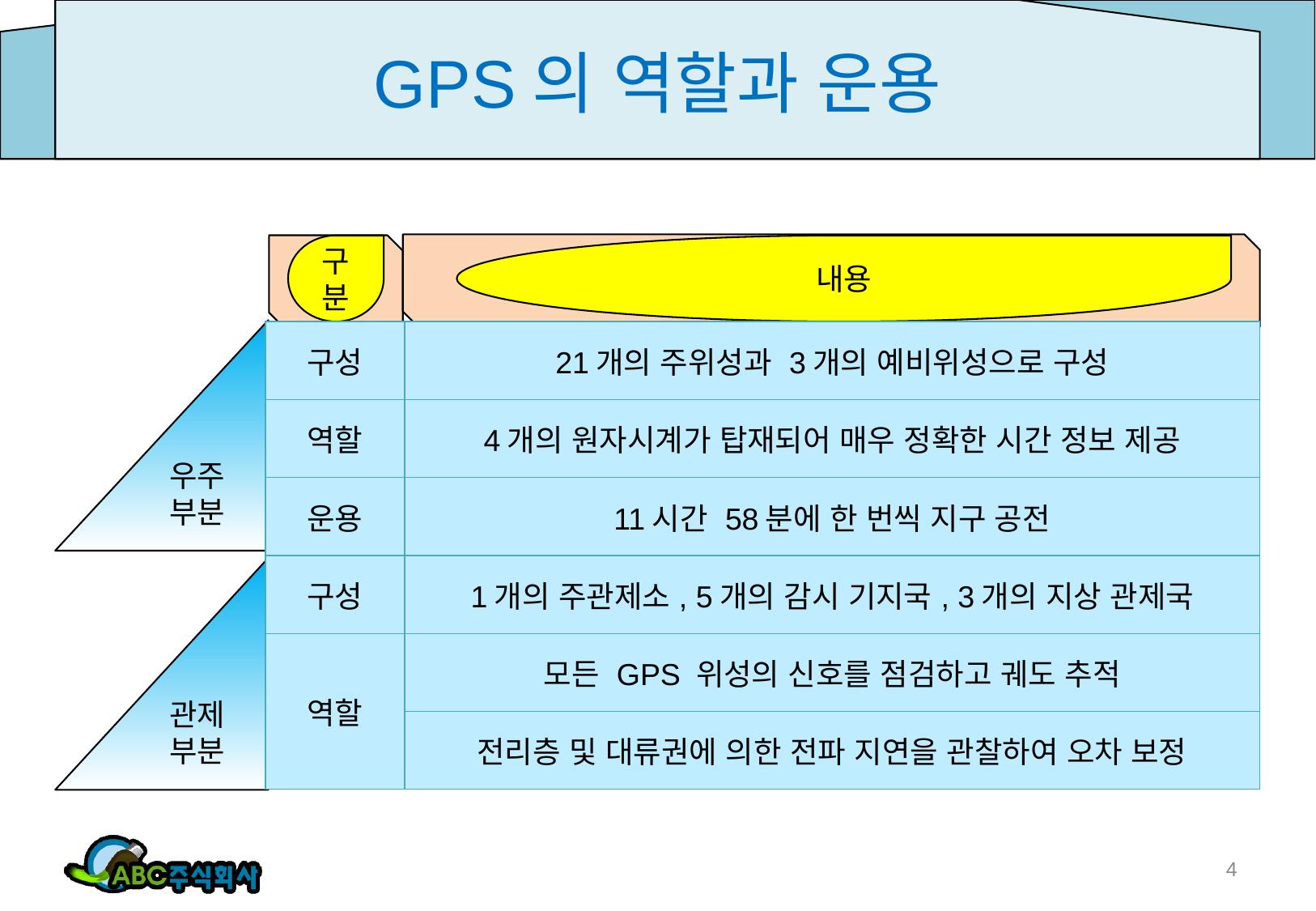

# GPS의 역할과 운용

구분
내용
우주부분
| 구성 | 21개의 주위성과 3개의 예비위성으로 구성 |
| --- | --- |
| 역할 | 4개의 원자시계가 탑재되어 매우 정확한 시간 정보 제공 |
| 운용 | 11시간 58분에 한 번씩 지구 공전 |
| 구성 | 1개의 주관제소, 5개의 감시 기지국, 3개의 지상 관제국 |
| 역할 | 모든 GPS 위성의 신호를 점검하고 궤도 추적 |
|  | 전리층 및 대류권에 의한 전파 지연을 관찰하여 오차 보정 |
관제부분
4